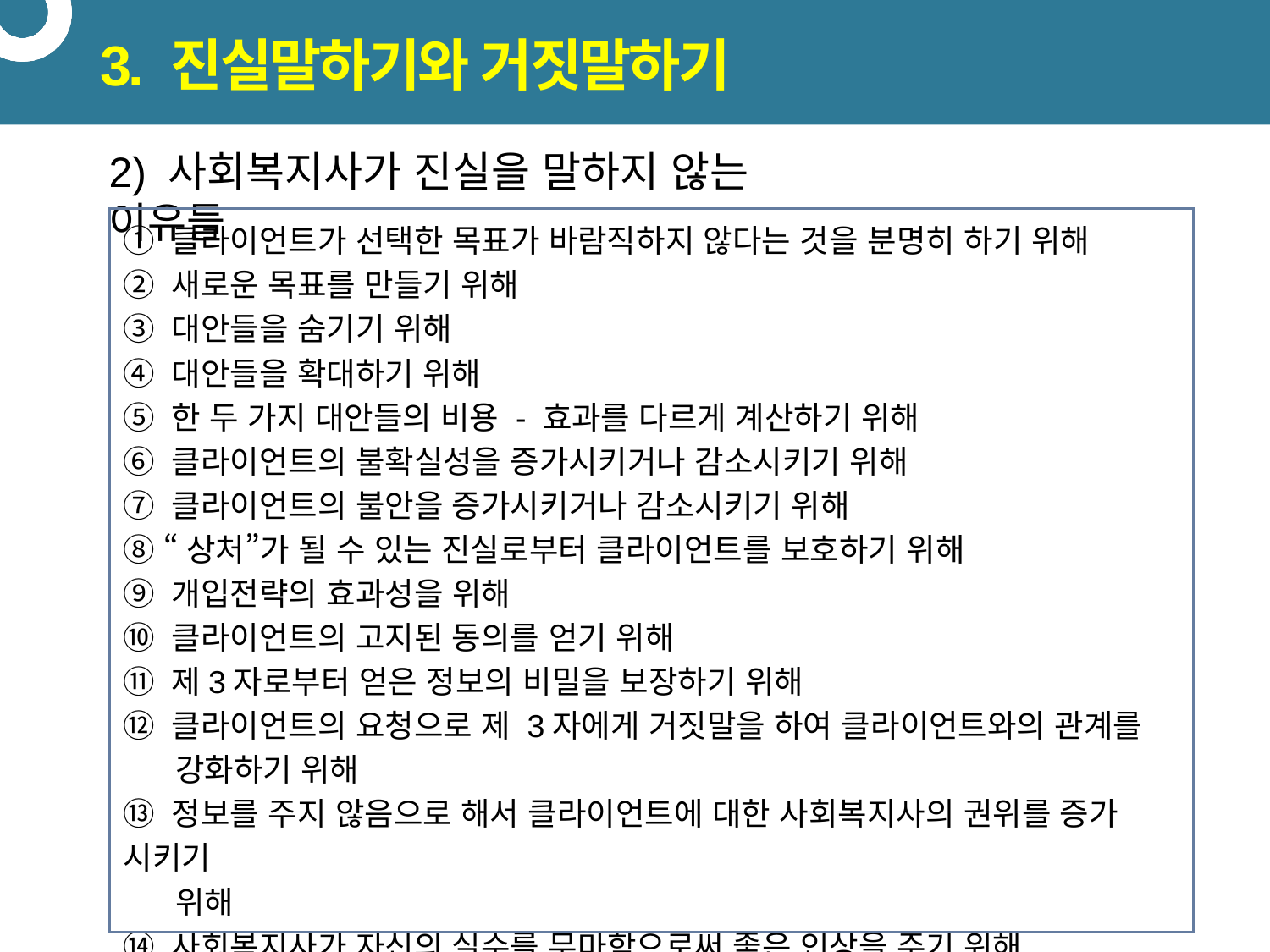

# 3. 진실말하기와 거짓말하기
2) 사회복지사가 진실을 말하지 않는 이유들

① 클라이언트가 선택한 목표가 바람직하지 않다는 것을 분명히 하기 위해
② 새로운 목표를 만들기 위해
③ 대안들을 숨기기 위해
④ 대안들을 확대하기 위해
⑤ 한 두 가지 대안들의 비용 - 효과를 다르게 계산하기 위해
⑥ 클라이언트의 불확실성을 증가시키거나 감소시키기 위해
⑦ 클라이언트의 불안을 증가시키거나 감소시키기 위해
⑧ “상처”가 될 수 있는 진실로부터 클라이언트를 보호하기 위해
⑨ 개입전략의 효과성을 위해
⑩ 클라이언트의 고지된 동의를 얻기 위해
⑪ 제3자로부터 얻은 정보의 비밀을 보장하기 위해
⑫ 클라이언트의 요청으로 제 3자에게 거짓말을 하여 클라이언트와의 관계를
     강화하기 위해
⑬ 정보를 주지 않음으로 해서 클라이언트에 대한 사회복지사의 권위를 증가 시키기
     위해
⑭ 사회복지사가 자신의 실수를 무마함으로써 좋은 인상을 주기 위해